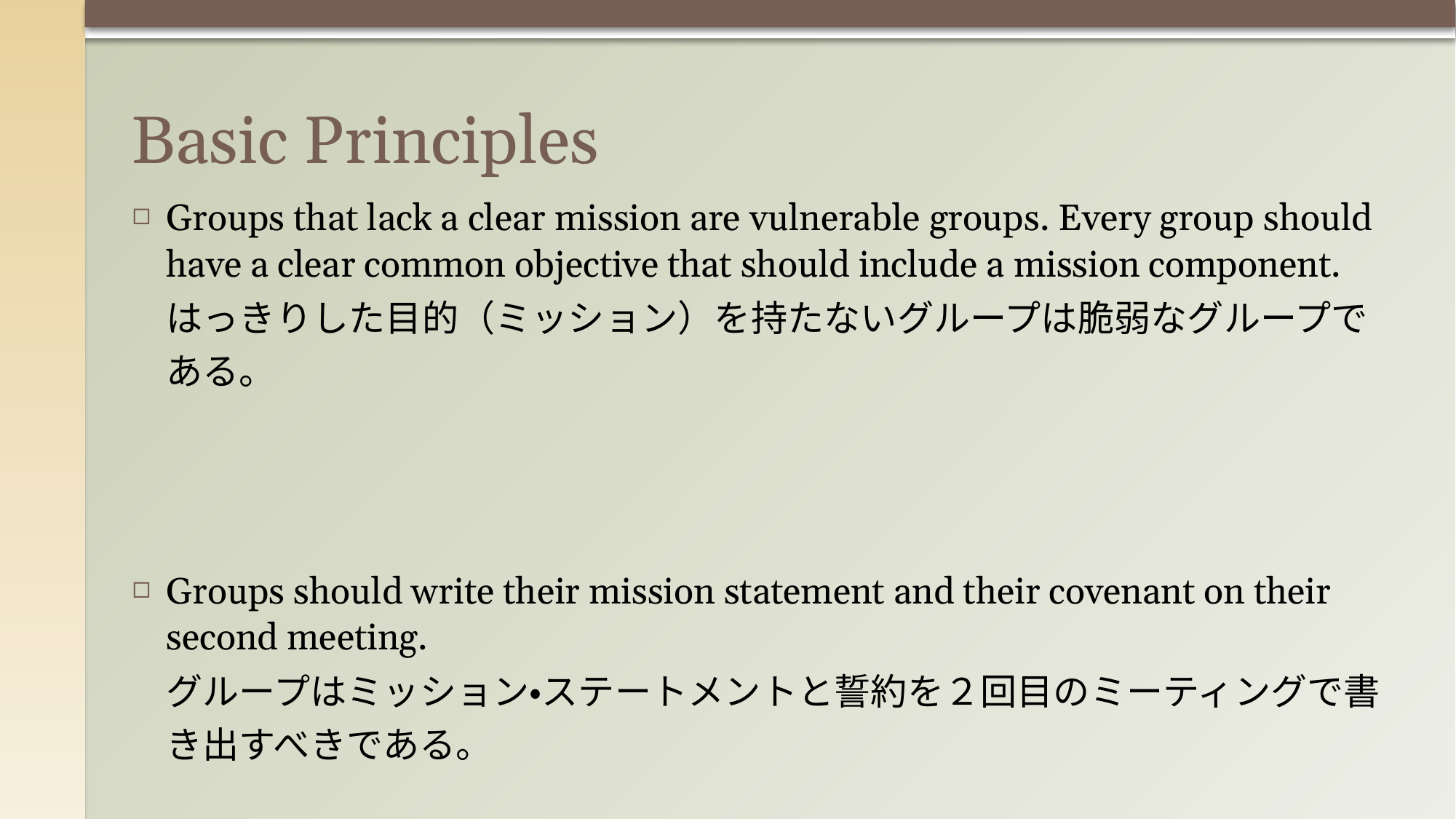

# Basic Principles
Groups that lack a clear mission are vulnerable groups. Every group should have a clear common objective that should include a mission component.
はっきりした目的（ミッション）を持たないグループは脆弱なグループである。

Groups should write their mission statement and their covenant on their second meeting.
グループはミッション・ステートメントと誓約を２回目のミーティングで書き出すべきである。